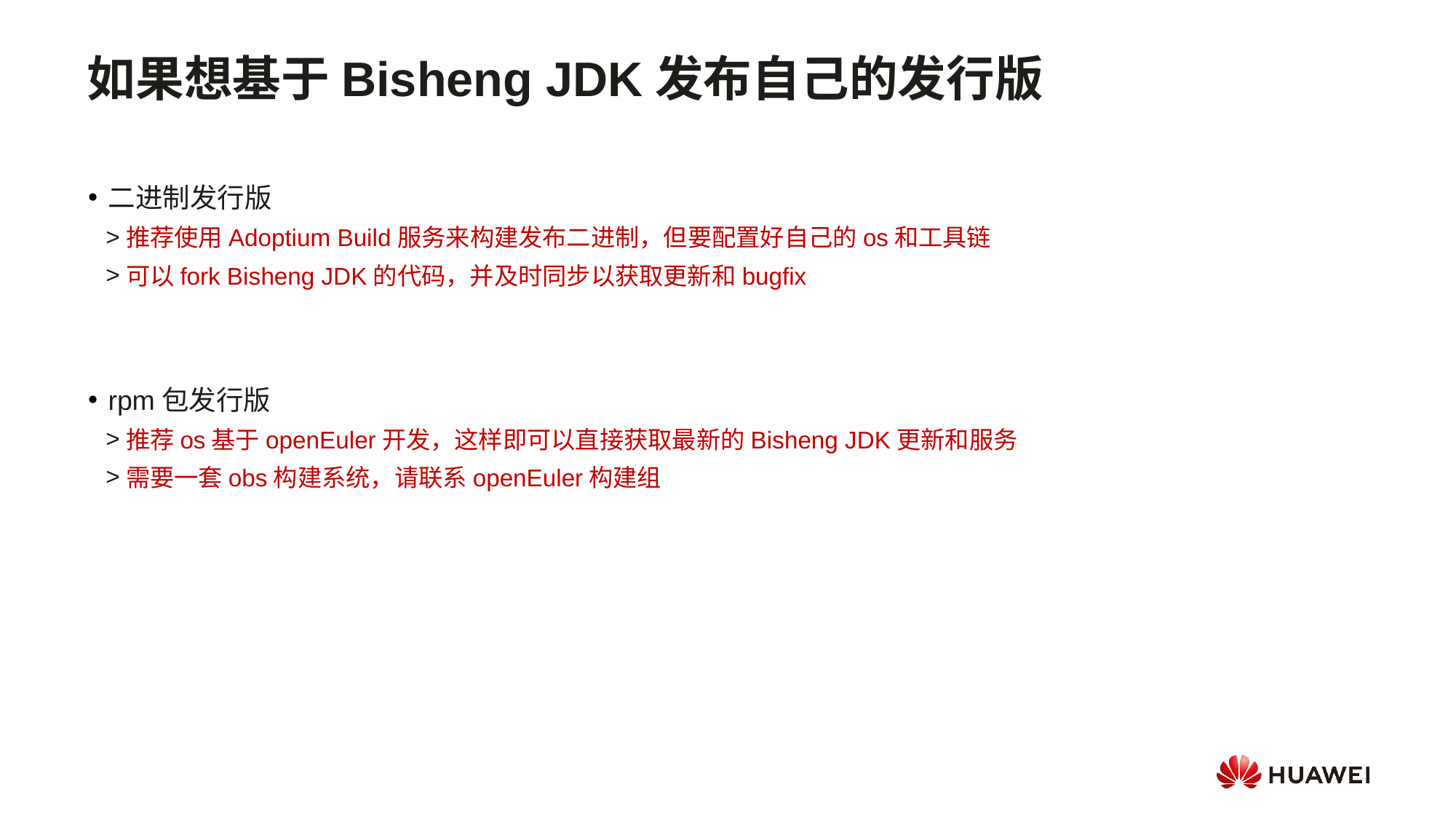

如果想基于Bisheng JDK发布自己的发行版
二进制发行版
推荐使用Adoptium Build服务来构建发布二进制，但要配置好自己的os和工具链
可以fork Bisheng JDK的代码，并及时同步以获取更新和bugfix

rpm包发行版
推荐os基于openEuler开发，这样即可以直接获取最新的Bisheng JDK更新和服务
需要一套obs构建系统，请联系openEuler构建组